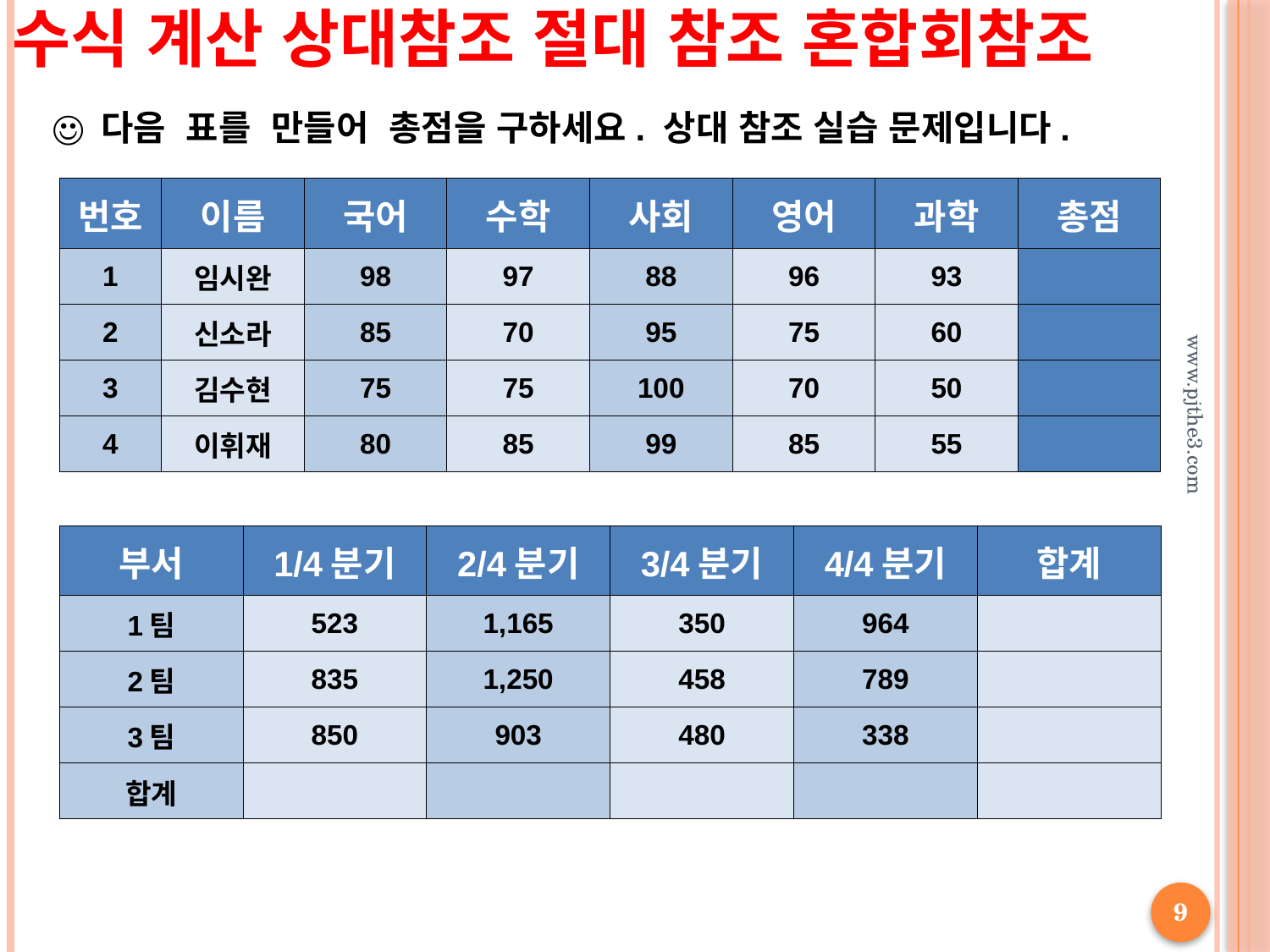

수식 계산 상대참조 절대 참조 혼합회참조
☺ 다음  표를  만들어  총점을 구하세요. 상대 참조 실습 문제입니다.
| 번호 | 이름 | 국어 | 수학 | 사회 | 영어 | 과학 | 총점 |
| --- | --- | --- | --- | --- | --- | --- | --- |
| 1 | 임시완 | 98 | 97 | 88 | 96 | 93 |  |
| 2 | 신소라 | 85 | 70 | 95 | 75 | 60 |  |
| 3 | 김수현 | 75 | 75 | 100 | 70 | 50 |  |
| 4 | 이휘재 | 80 | 85 | 99 | 85 | 55 |  |
www.pjthe3.com
| 부서 | 1/4분기 | 2/4분기 | 3/4분기 | 4/4분기 | 합계 |
| --- | --- | --- | --- | --- | --- |
| 1팀 | 523 | 1,165 | 350 | 964 |  |
| 2팀 | 835 | 1,250 | 458 | 789 |  |
| 3팀 | 850 | 903 | 480 | 338 |  |
| 합계 |  |  |  |  |  |
9